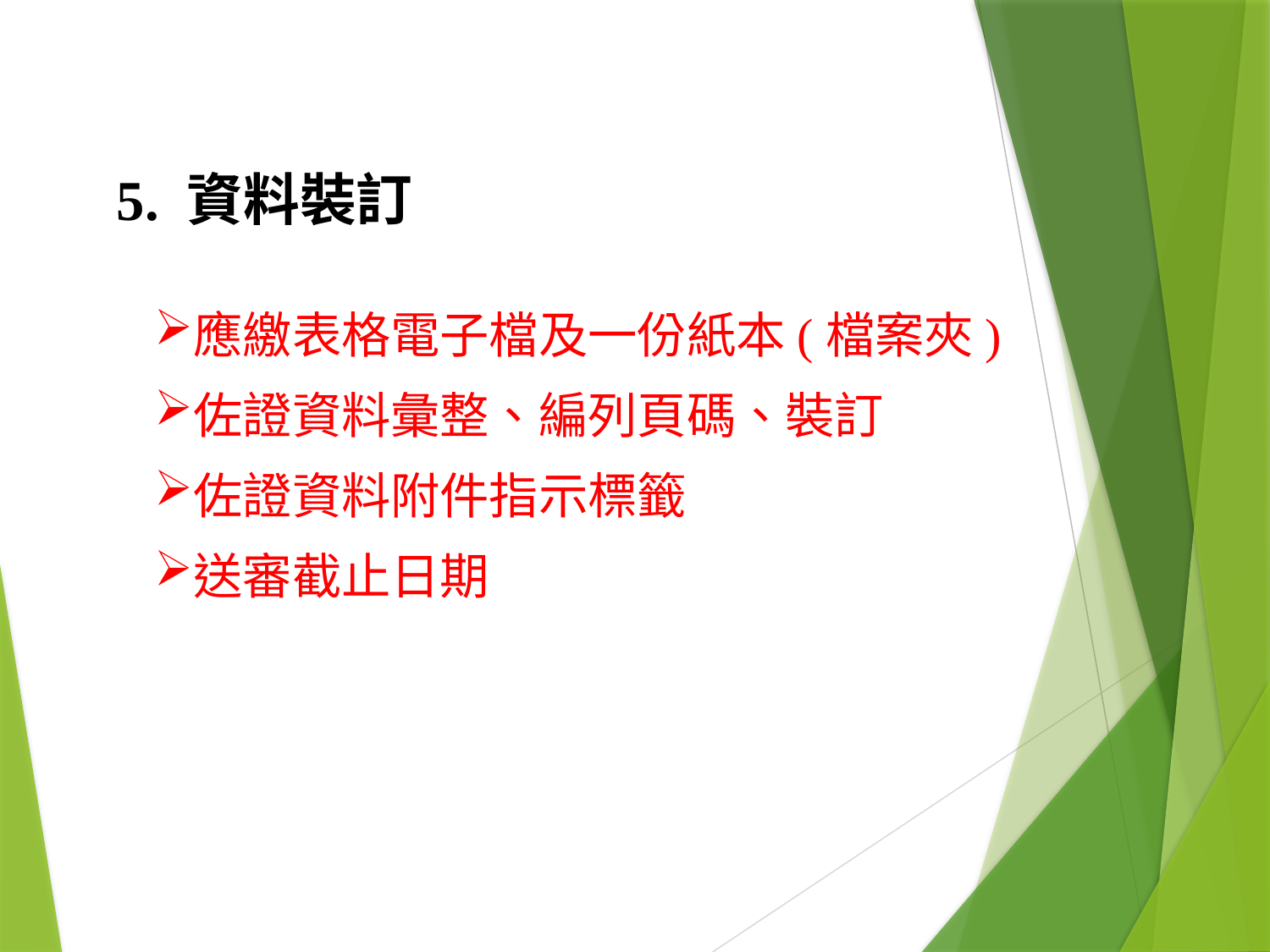

5. 資料裝訂

應繳表格電子檔及一份紙本(檔案夾)
佐證資料彙整、編列頁碼、裝訂
佐證資料附件指示標籤
送審截止日期